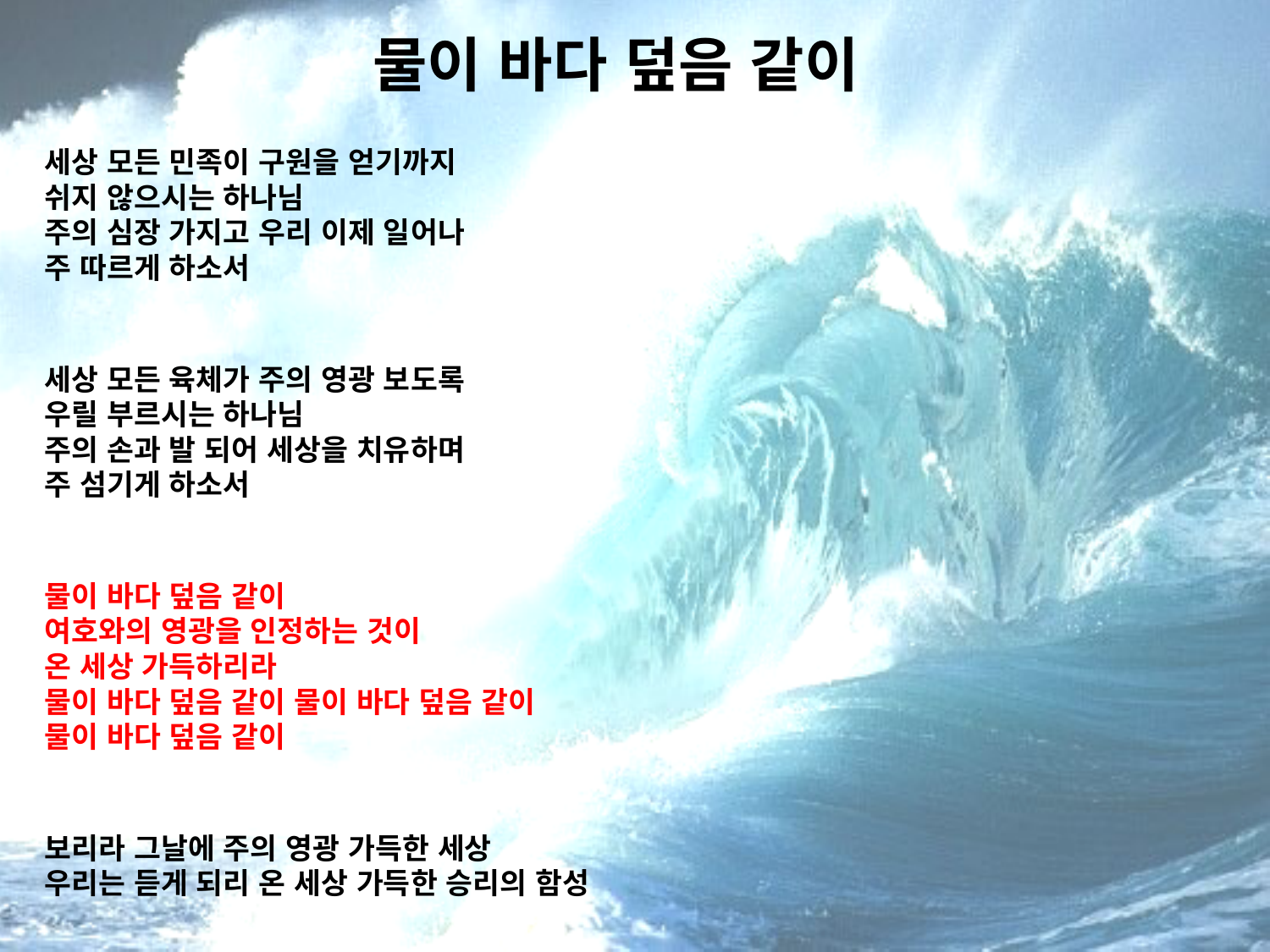

# 물이 바다 덮음 같이
세상 모든 민족이 구원을 얻기까지
쉬지 않으시는 하나님
주의 심장 가지고 우리 이제 일어나
주 따르게 하소서
세상 모든 육체가 주의 영광 보도록
우릴 부르시는 하나님
주의 손과 발 되어 세상을 치유하며
주 섬기게 하소서
물이 바다 덮음 같이
여호와의 영광을 인정하는 것이
온 세상 가득하리라
물이 바다 덮음 같이 물이 바다 덮음 같이
물이 바다 덮음 같이
보리라 그날에 주의 영광 가득한 세상
우리는 듣게 되리 온 세상 가득한 승리의 함성